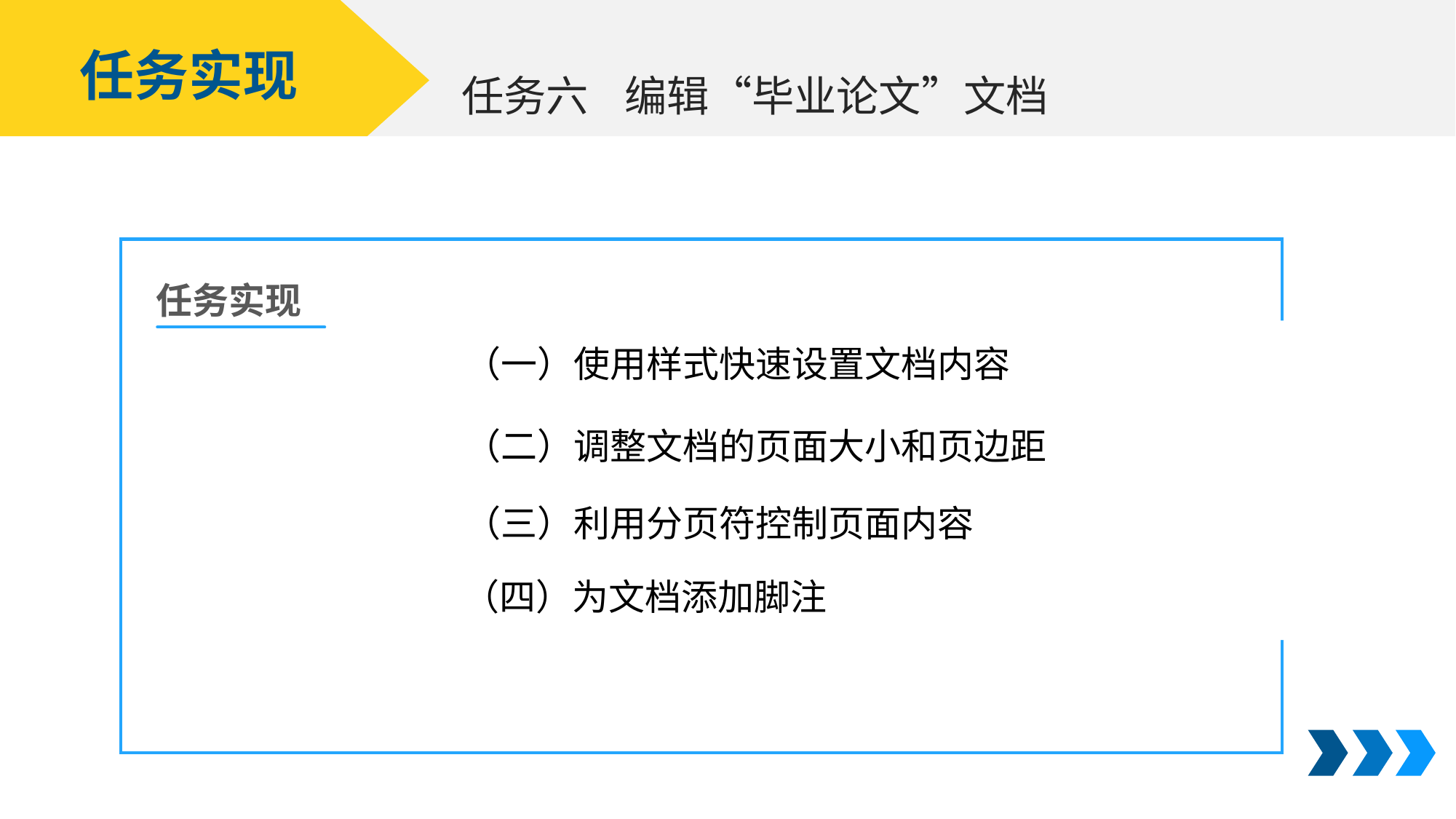

任务实现
编辑“毕业论文”文档
任务六

任务实现

（一）使用样式快速设置文档内容
（二）调整文档的页面大小和页边距
（三）利用分页符控制页面内容
（四）为文档添加脚注